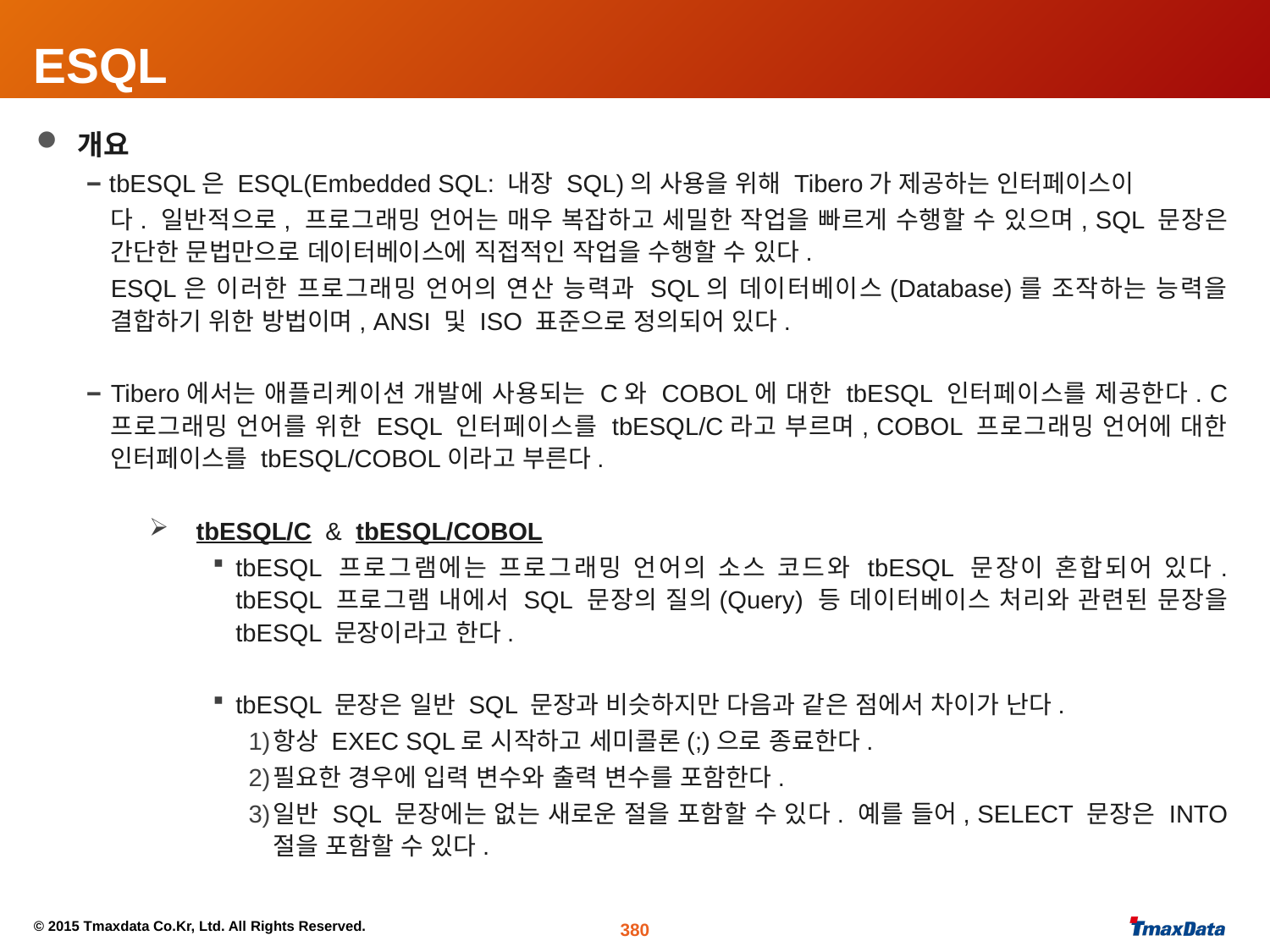

ESQL
 개요
 tbESQL은 ESQL(Embedded SQL: 내장 SQL)의 사용을 위해 Tibero가 제공하는 인터페이스이
다. 일반적으로, 프로그래밍 언어는 매우 복잡하고 세밀한 작업을 빠르게 수행할 수 있으며, SQL 문장은 간단한 문법만으로 데이터베이스에 직접적인 작업을 수행할 수 있다.
ESQL은 이러한 프로그래밍 언어의 연산 능력과 SQL의 데이터베이스(Database)를 조작하는 능력을 결합하기 위한 방법이며, ANSI 및 ISO 표준으로 정의되어 있다.

Tibero에서는 애플리케이션 개발에 사용되는 C와 COBOL에 대한 tbESQL 인터페이스를 제공한다. C 프로그래밍 언어를 위한 ESQL 인터페이스를 tbESQL/C라고 부르며, COBOL 프로그래밍 언어에 대한 인터페이스를 tbESQL/COBOL이라고 부른다.

 tbESQL/C  &  tbESQL/COBOL
tbESQL 프로그램에는 프로그래밍 언어의 소스 코드와 tbESQL 문장이 혼합되어 있다. tbESQL 프로그램 내에서 SQL 문장의 질의(Query) 등 데이터베이스 처리와 관련된 문장을 tbESQL 문장이라고 한다.

tbESQL 문장은 일반 SQL 문장과 비슷하지만 다음과 같은 점에서 차이가 난다.
항상 EXEC SQL로 시작하고 세미콜론(;)으로 종료한다.
필요한 경우에 입력 변수와 출력 변수를 포함한다.
일반 SQL 문장에는 없는 새로운 절을 포함할 수 있다. 예를 들어, SELECT 문장은 INTO 절을 포함할 수 있다.